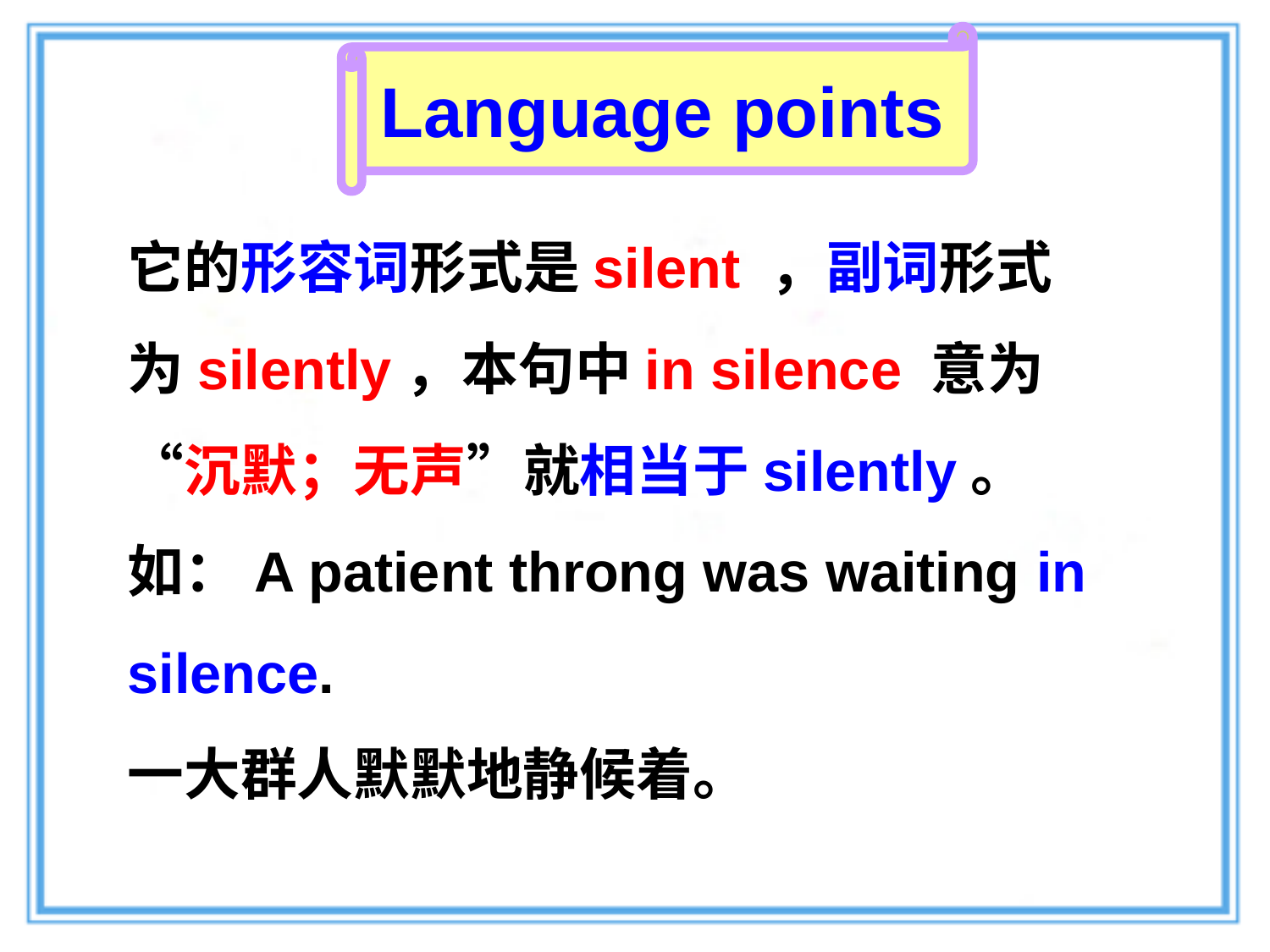

Language points
它的形容词形式是silent ，副词形式为silently，本句中in silence 意为“沉默；无声”就相当于silently。
如：A patient throng was waiting in silence.
一大群人默默地静候着。